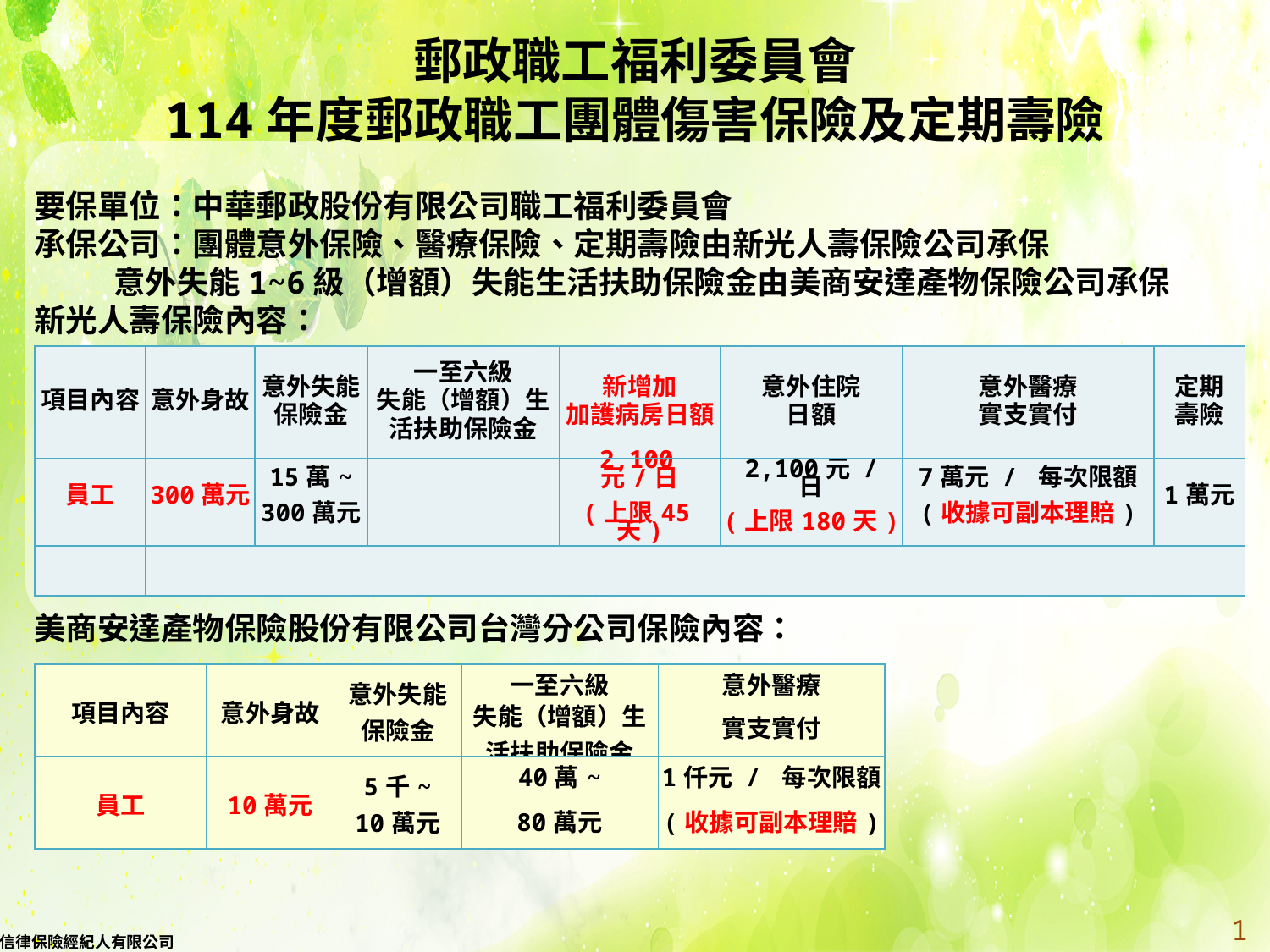

郵政職工福利委員會
114年度郵政職工團體傷害保險及定期壽險

要保單位：中華郵政股份有限公司職工福利委員會
承保公司：團體意外保險、醫療保險、定期壽險由新光人壽保險公司承保
          意外失能1~6級（增額）失能生活扶助保險金由美商安達產物保險公司承保
新光人壽保險內容：
| 項目內容 | 意外身故 | 意外失能 保險金 | 一至六級 失能（增額）生活扶助保險金 | 新增加 加護病房日額 | 意外住院 日額 | 意外醫療 實支實付 | 定期 壽險 |
| --- | --- | --- | --- | --- | --- | --- | --- |
| 員工 | 300萬元 | 15萬~ 300萬元 |  | 2,100元/日 (上限45天) | 2,100元 / 日 (上限180天) | 7萬元 / 每次限額 (收據可副本理賠) | 1萬元 |
| 項目內容 | 意外身故 | 意外失能 保險金 | 一至六級 失能（增額）生活扶助保險金 | 新增加 加護病房日額 | 意外住院 日額 | 意外醫療 實支實付 | 定期 壽險 |
| --- | --- | --- | --- | --- | --- | --- | --- |
| 員工 | 300萬元 | 15萬~ 30萬元 |  | 2,100元/日 (上限45天) | 2,100元 / 日 (上限180天) | 7萬元 / 每次限額 (收據可副本理賠) | 1萬元 |
|  |  |  |  |  |  |  |  |
美商安達產物保險股份有限公司台灣分公司保險內容：
| 項目內容 | 意外身故 | 意外失能 保險金 | 一至六級 | 意外醫療 |
| --- | --- | --- | --- | --- |
|  |  |  | 失能（增額）生活扶助保險金 | 實支實付 |
| 員工 | 10萬元 | 5千~ 10萬元 | 40萬~ | 1仟元 / 每次限額 |
|  |  |  | 80萬元 | (收據可副本理賠) |
1
信律保險經紀人有限公司